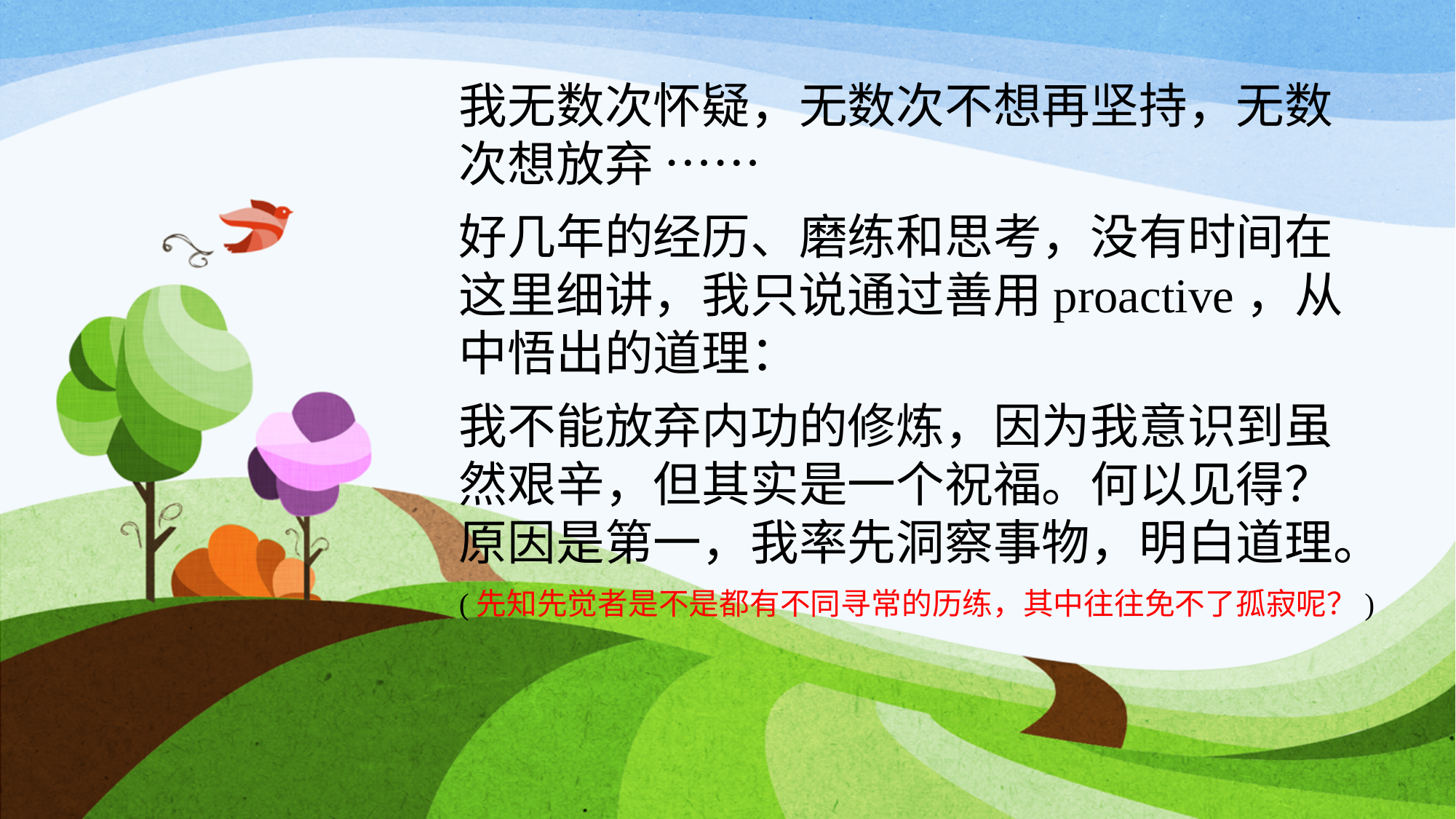

我无数次怀疑，无数次不想再坚持，无数次想放弃 ……

好几年的经历、磨练和思考，没有时间在这里细讲，我只说通过善用proactive，从中悟出的道理：

我不能放弃内功的修炼，因为我意识到虽然艰辛，但其实是一个祝福。何以见得？原因是第一，我率先洞察事物，明白道理。

(先知先觉者是不是都有不同寻常的历练，其中往往免不了孤寂呢？)